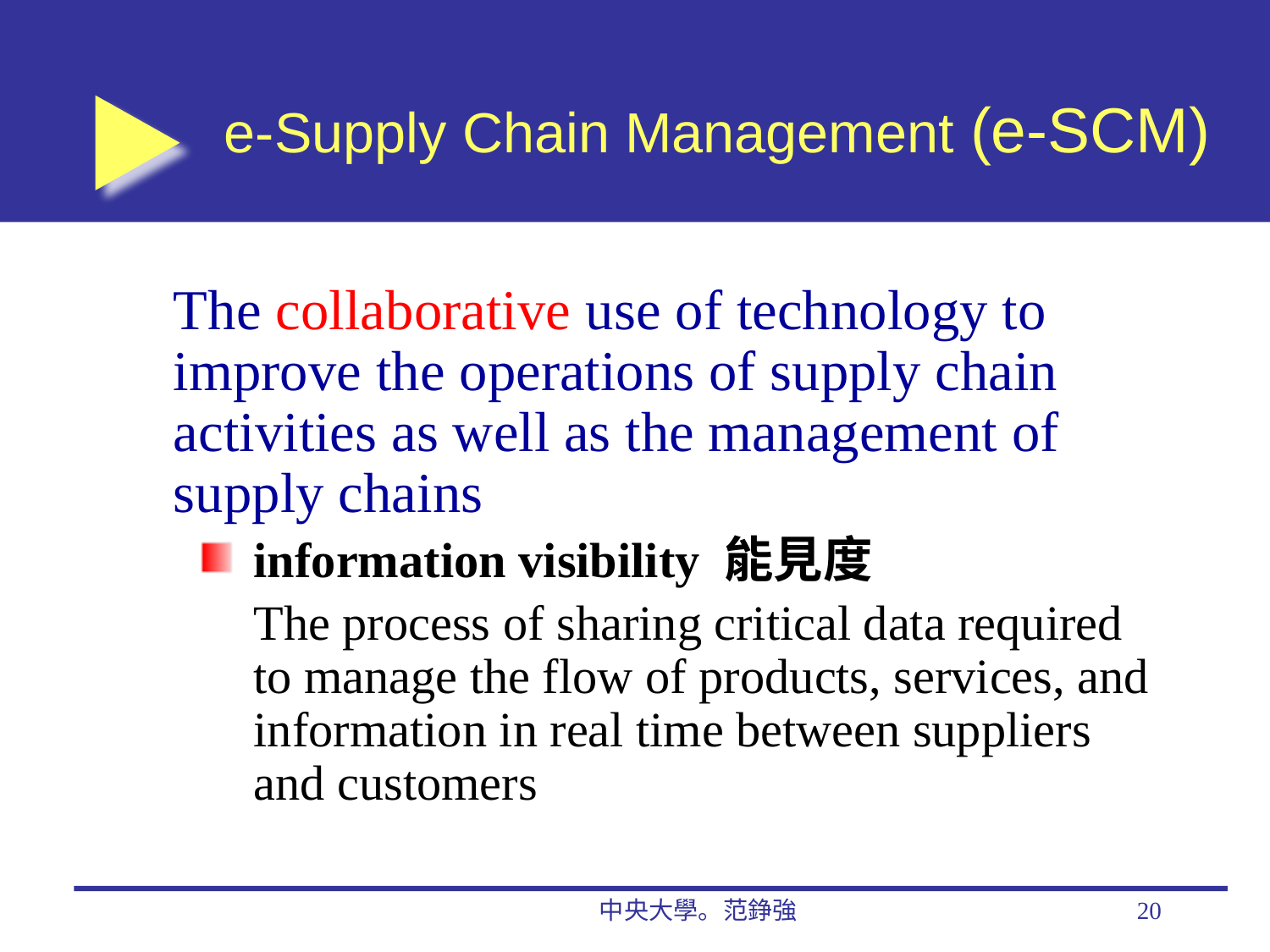

# e-Supply Chain Management (e-SCM)
	The collaborative use of technology to improve the operations of supply chain  activities as well as the management of supply chains
information visibility 能見度
	The process of sharing critical data required to manage the flow of products, services, and information in real time between suppliers and customers
中央大學。范錚強
20